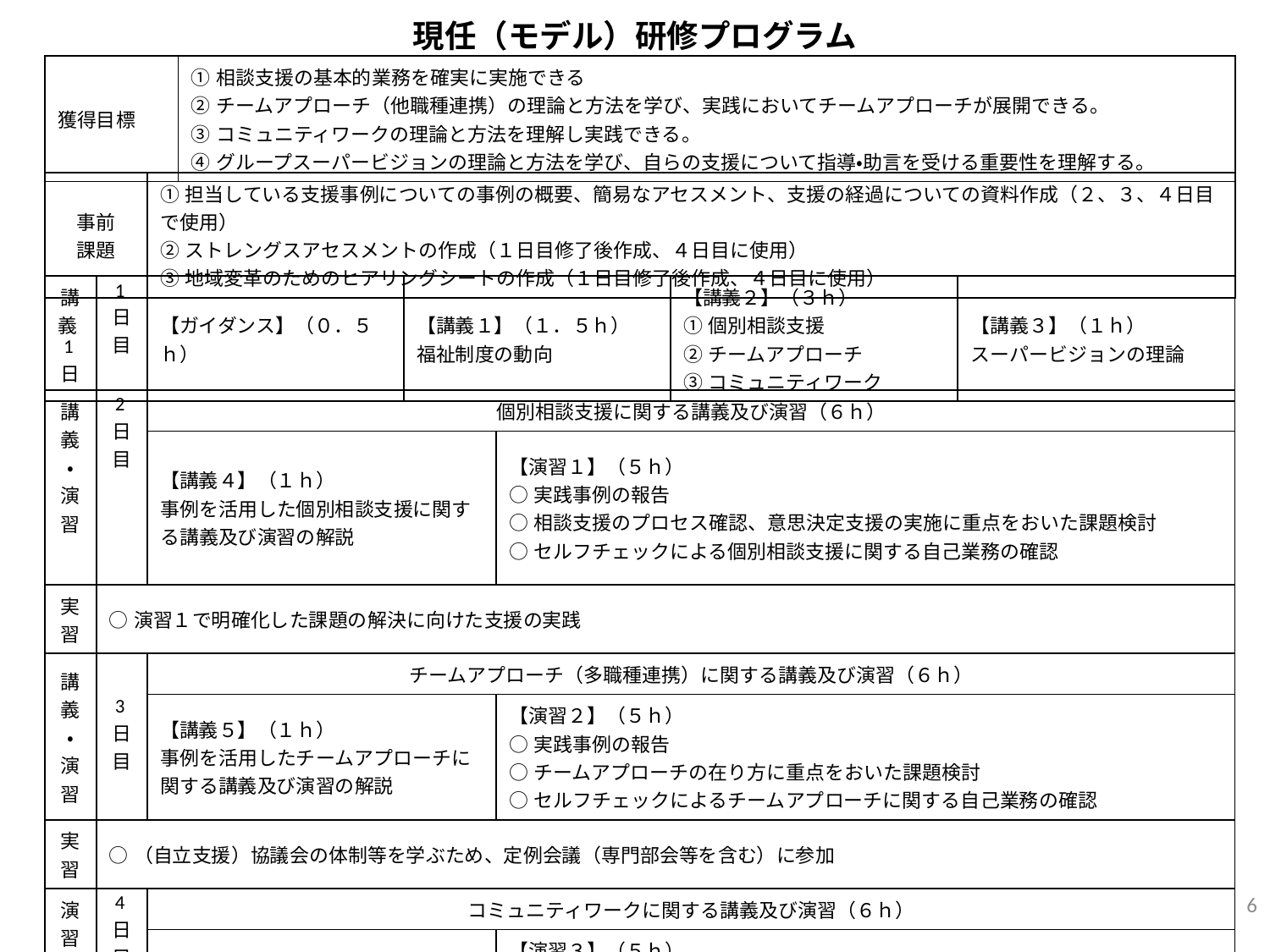

# 現任（モデル）研修プログラム
| 獲得目標 | ①相談支援の基本的業務を確実に実施できる ②チームアプローチ（他職種連携）の理論と方法を学び、実践においてチームアプローチが展開できる。 ③コミュニティワークの理論と方法を理解し実践できる。 ④グループスーパービジョンの理論と方法を学び、自らの支援について指導・助言を受ける重要性を理解する。 |
| --- | --- |
| 事前 課題 | ①担当している支援事例についての事例の概要、簡易なアセスメント、支援の経過についての資料作成（２、３、４日目で使用） ②ストレングスアセスメントの作成（１日目修了後作成、４日目に使用） ③地域変革のためのヒアリングシートの作成（１日目修了後作成、４日目に使用） |
| --- | --- |
| 講義1日 | 1日目 | 【ガイダンス】（０．５ｈ） | 【講義１】（１．５ｈ） 福祉制度の動向 | 【講義２】（３ｈ） ①個別相談支援 ②チームアプローチ ③コミュニティワーク | 【講義３】（１ｈ） スーパービジョンの理論 |
| --- | --- | --- | --- | --- | --- |
| 講義・演習 | 2日目 | 個別相談支援に関する講義及び演習（６ｈ） |  |
| --- | --- | --- | --- |
|  |  | 【講義４】（１ｈ） 事例を活用した個別相談支援に関する講義及び演習の解説 | 【演習１】（５ｈ） ○実践事例の報告 ○相談支援のプロセス確認、意思決定支援の実施に重点をおいた課題検討 ○セルフチェックによる個別相談支援に関する自己業務の確認 |
| 実習 | ○演習１で明確化した課題の解決に向けた支援の実践 |  |  |
| 講義・演習 | 3日目 | チームアプローチ（多職種連携）に関する講義及び演習（６ｈ） |  |
|  |  | 【講義５】（１ｈ） 事例を活用したチームアプローチに関する講義及び演習の解説 | 【演習２】（５ｈ） ○実践事例の報告 ○チームアプローチの在り方に重点をおいた課題検討 ○セルフチェックによるチームアプローチに関する自己業務の確認 |
| 実習 | ○（自立支援）協議会の体制等を学ぶため、定例会議（専門部会等を含む）に参加 |  |  |
| 演習 | 4日目 | コミュニティワークに関する講義及び演習（６ｈ） |  |
|  |  | 【講義６】（１ｈ） 事例を活用したコミュニティワークに関する講義及び演習の解説 | 【演習３】（５ｈ） ○地域とのつながりやインフォーマルサービスの活用についての協議 ○コミュニティワークに重点をおいた模擬グループスーパーバイズ ○事前課題③を活用した地域視点に必要な視点についての理解と共有 |
6